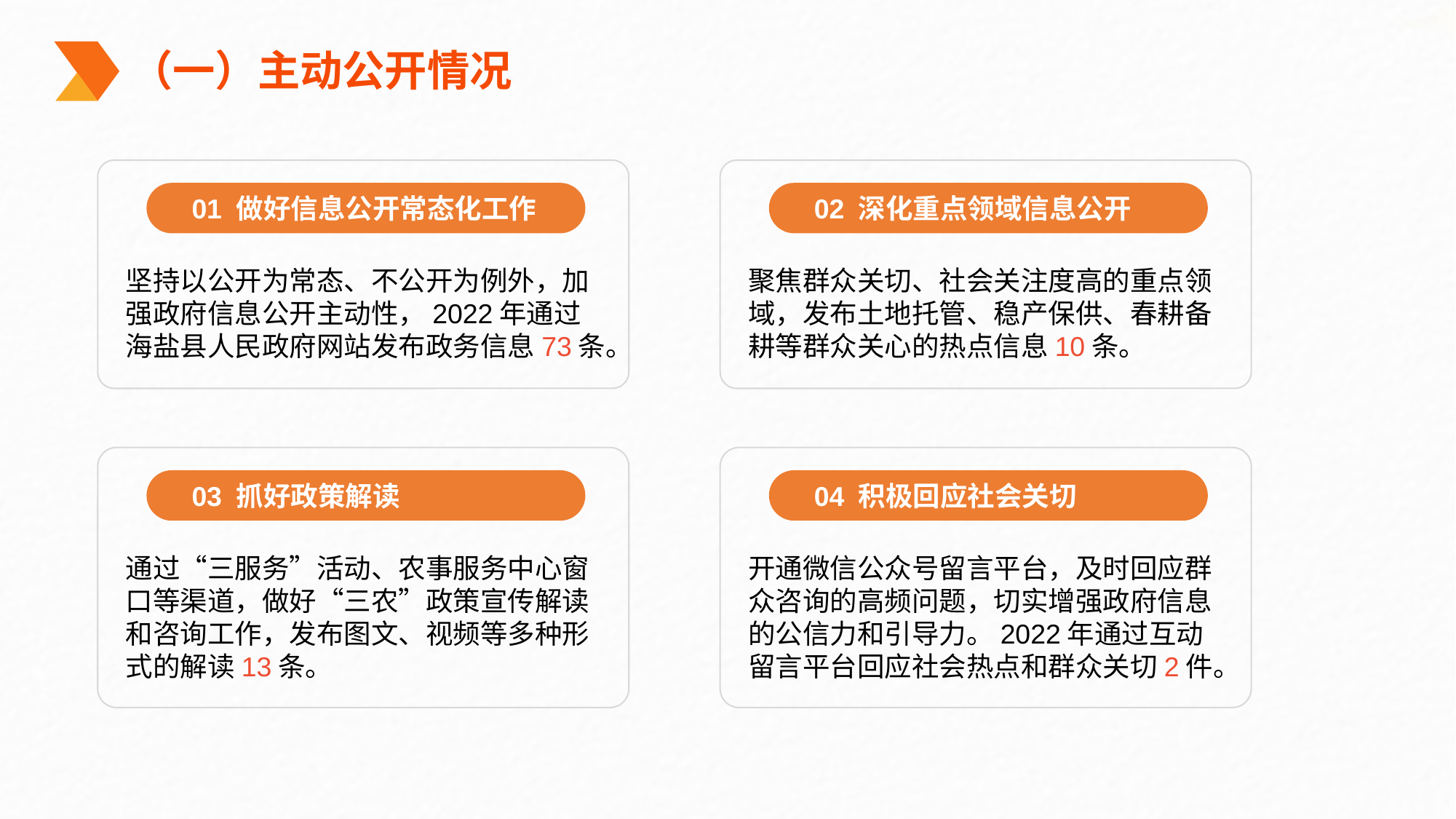

（一）主动公开情况

01 做好信息公开常态化工作
02 深化重点领域信息公开
坚持以公开为常态、不公开为例外，加强政府信息公开主动性，2022年通过海盐县人民政府网站发布政务信息73条。
聚焦群众关切、社会关注度高的重点领域，发布土地托管、稳产保供、春耕备耕等群众关心的热点信息10条。

03 抓好政策解读
04 积极回应社会关切
通过“三服务”活动、农事服务中心窗口等渠道，做好“三农”政策宣传解读和咨询工作，发布图文、视频等多种形式的解读13条。
开通微信公众号留言平台，及时回应群众咨询的高频问题，切实增强政府信息的公信力和引导力。2022年通过互动留言平台回应社会热点和群众关切2件。